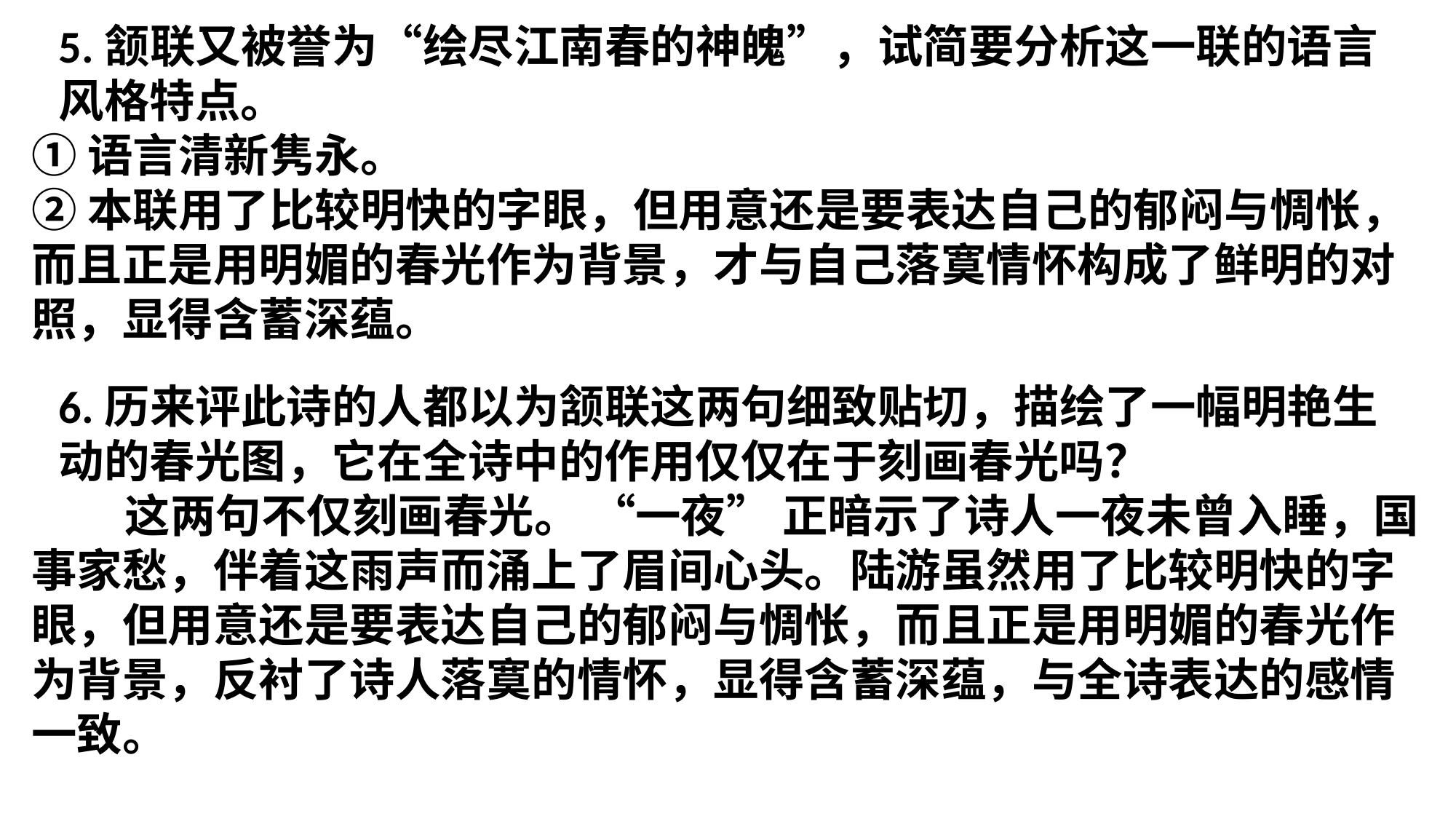

5.颔联又被誉为“绘尽江南春的神魄”，试简要分析这一联的语言风格特点。
①语言清新隽永。
②本联用了比较明快的字眼，但用意还是要表达自己的郁闷与惆怅，而且正是用明媚的春光作为背景，才与自己落寞情怀构成了鲜明的对照，显得含蓄深蕴。

6.历来评此诗的人都以为颔联这两句细致贴切，描绘了一幅明艳生动的春光图，它在全诗中的作用仅仅在于刻画春光吗？
        这两句不仅刻画春光。 “一夜” 正暗示了诗人一夜未曾入睡，国事家愁，伴着这雨声而涌上了眉间心头。陆游虽然用了比较明快的字眼，但用意还是要表达自己的郁闷与惆怅，而且正是用明媚的春光作为背景，反衬了诗人落寞的情怀，显得含蓄深蕴，与全诗表达的感情一致。